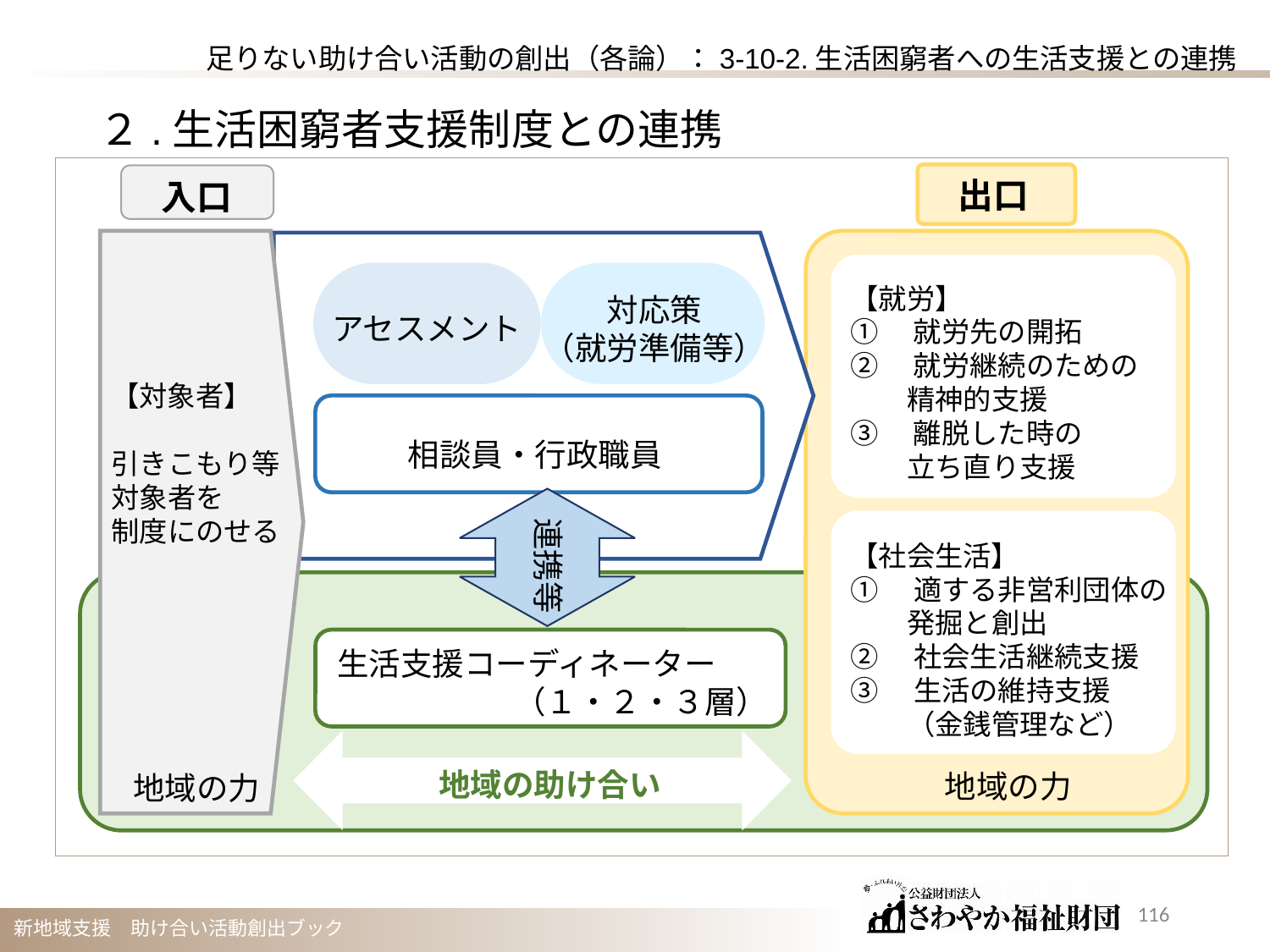

足りない助け合い活動の創出（各論）：3-10-2.生活困窮者への生活支援との連携
２.生活困窮者支援制度との連携

出口
入口

【就労】
①　就労先の開拓
②　就労継続のための
　　精神的支援
③　離脱した時の
　　立ち直り支援
対応策
（就労準備等）
アセスメント
【対象者】

引きこもり等
対象者を
制度にのせる

相談員・行政職員

 連携等

【社会生活】
①　適する非営利団体の
　　発掘と創出
②　社会生活継続支援
③　生活の維持支援
　　（金銭管理など）

生活支援コーディネーター
（１・２・３層）

地域の助け合い
地域の力
地域の力
116